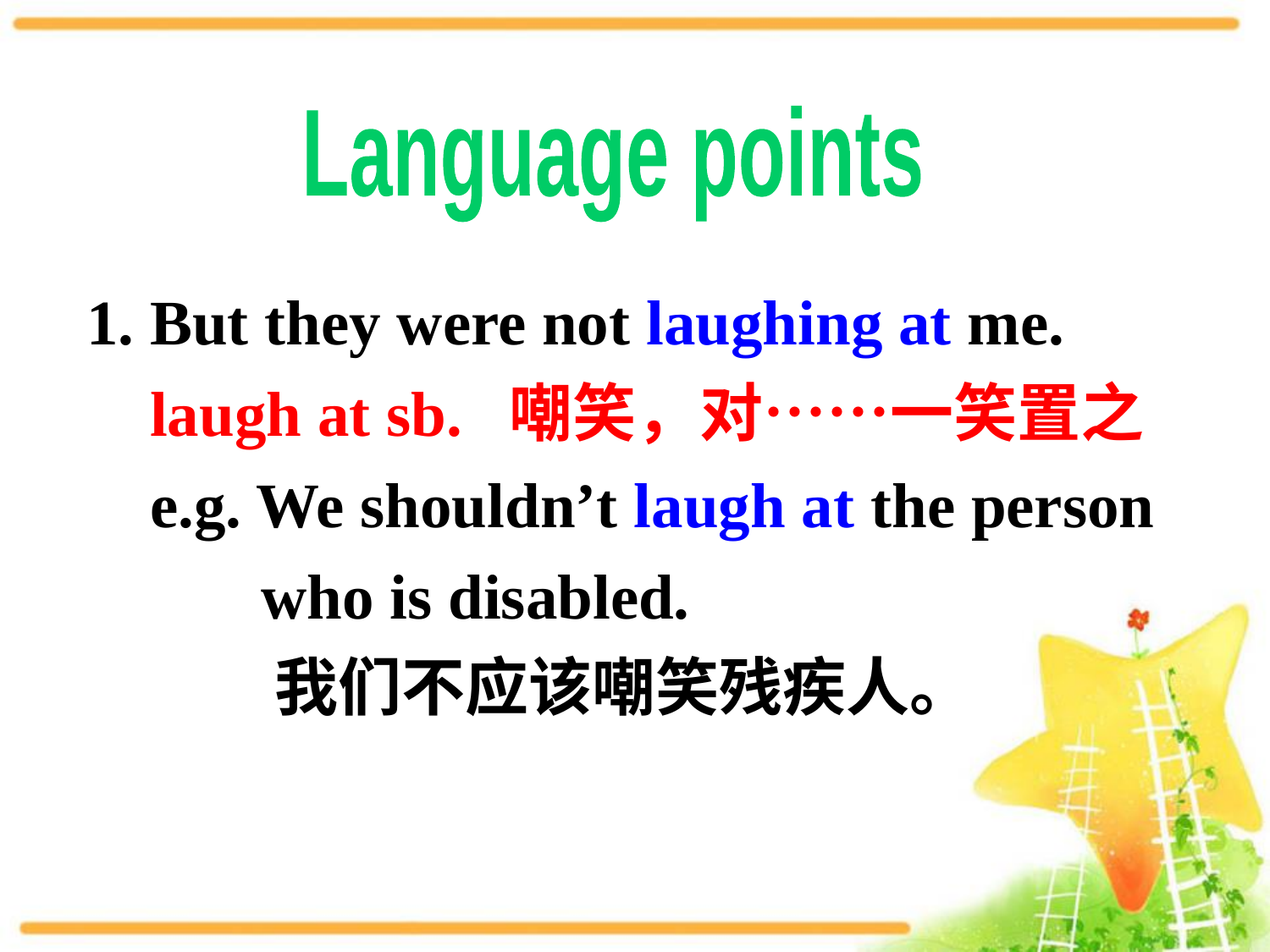

Language points
1. But they were not laughing at me.
    laugh at sb.  嘲笑，对……一笑置之
    e.g. We shouldn’t laugh at the person
           who is disabled.
            我们不应该嘲笑残疾人。